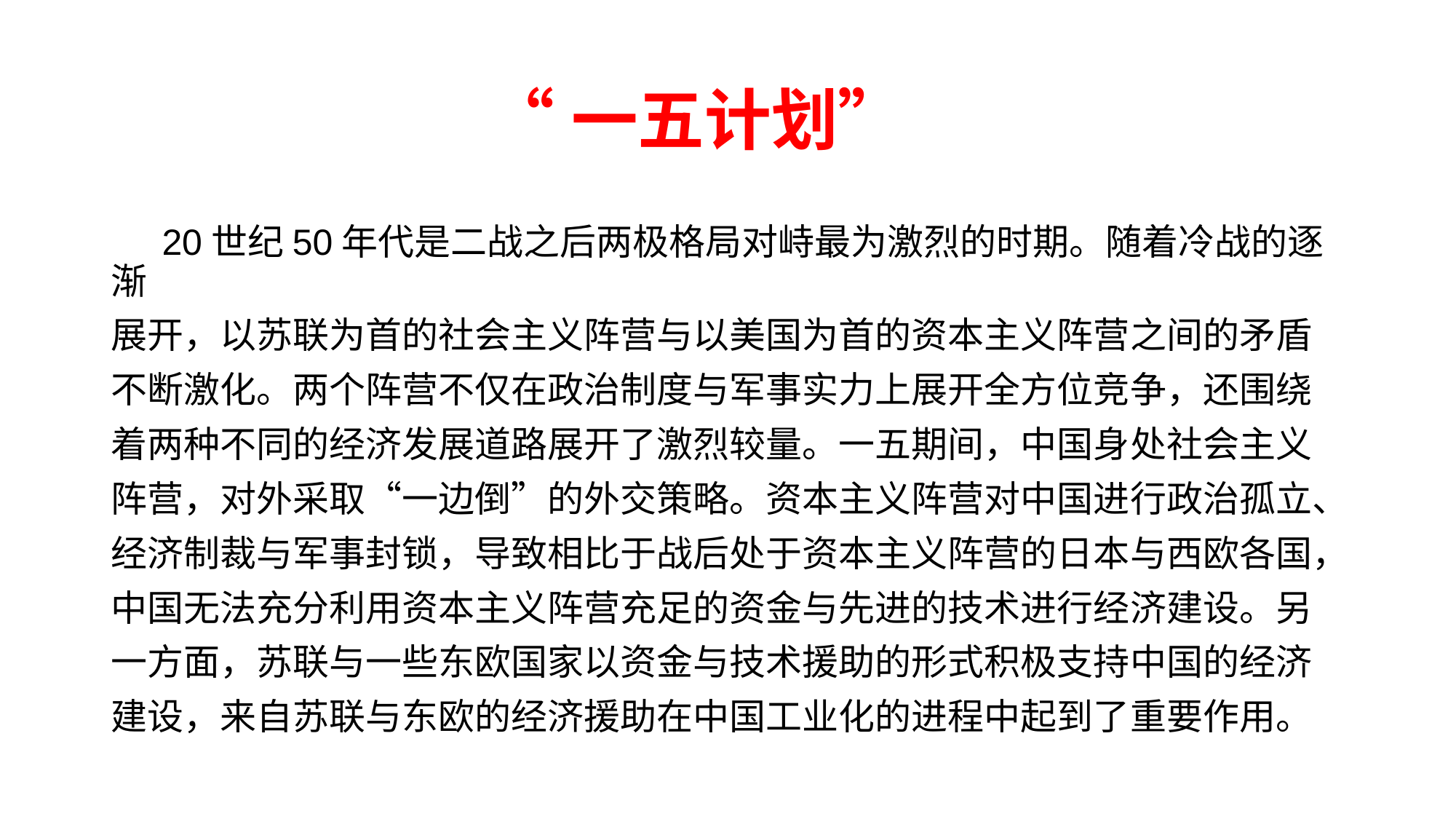

# “一五计划”
     20世纪50年代是二战之后两极格局对峙最为激烈的时期。随着冷战的逐渐
展开，以苏联为首的社会主义阵营与以美国为首的资本主义阵营之间的矛盾
不断激化。两个阵营不仅在政治制度与军事实力上展开全方位竞争，还围绕
着两种不同的经济发展道路展开了激烈较量。一五期间，中国身处社会主义
阵营，对外采取“一边倒”的外交策略。资本主义阵营对中国进行政治孤立、
经济制裁与军事封锁，导致相比于战后处于资本主义阵营的日本与西欧各国，
中国无法充分利用资本主义阵营充足的资金与先进的技术进行经济建设。另
一方面，苏联与一些东欧国家以资金与技术援助的形式积极支持中国的经济
建设，来自苏联与东欧的经济援助在中国工业化的进程中起到了重要作用。